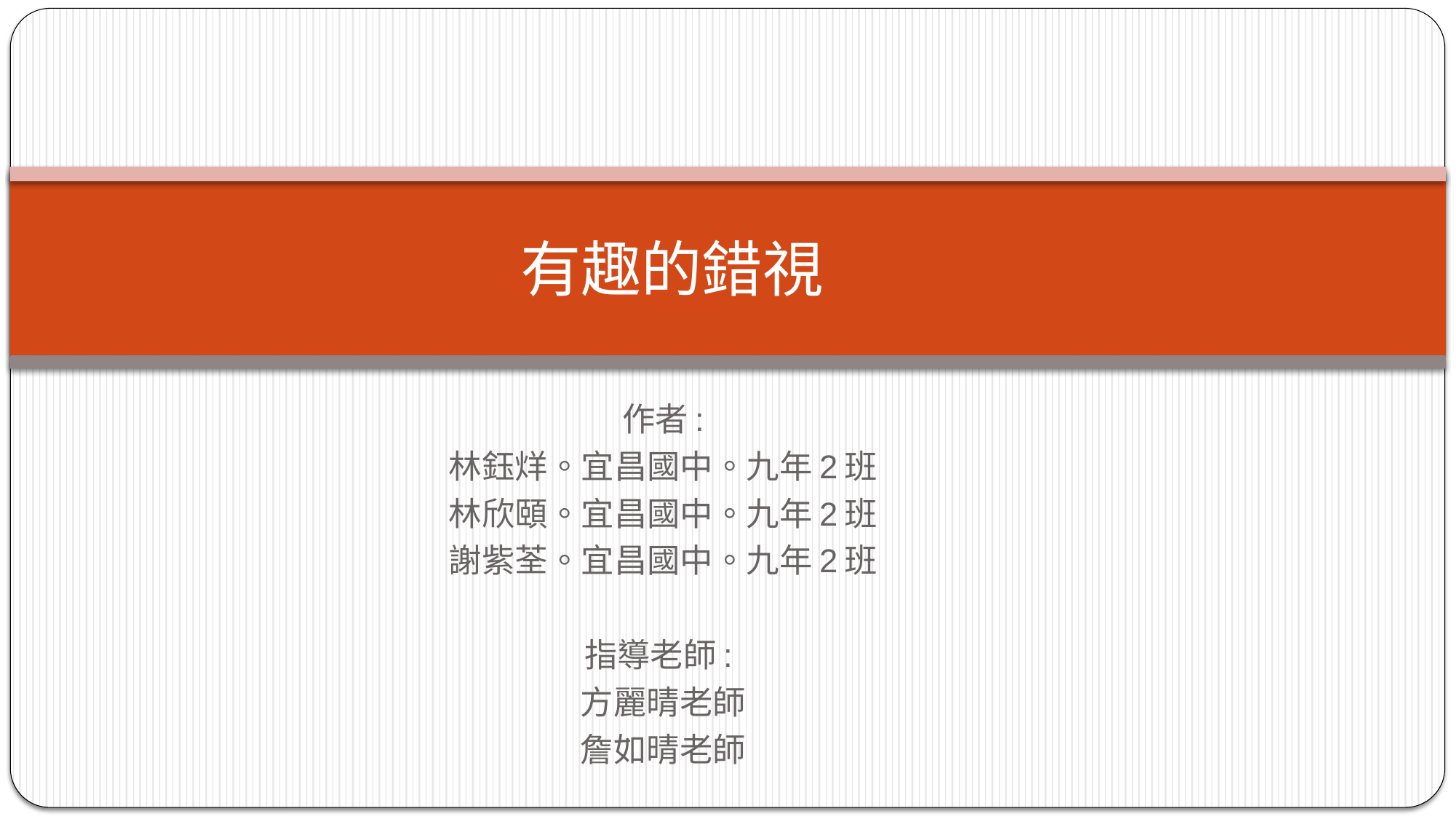

# 有趣的錯視
作者:
林鈺烊。宜昌國中。九年2班
林欣頤。宜昌國中。九年2班
謝紫荃。宜昌國中。九年2班

指導老師:
方麗晴老師
詹如晴老師